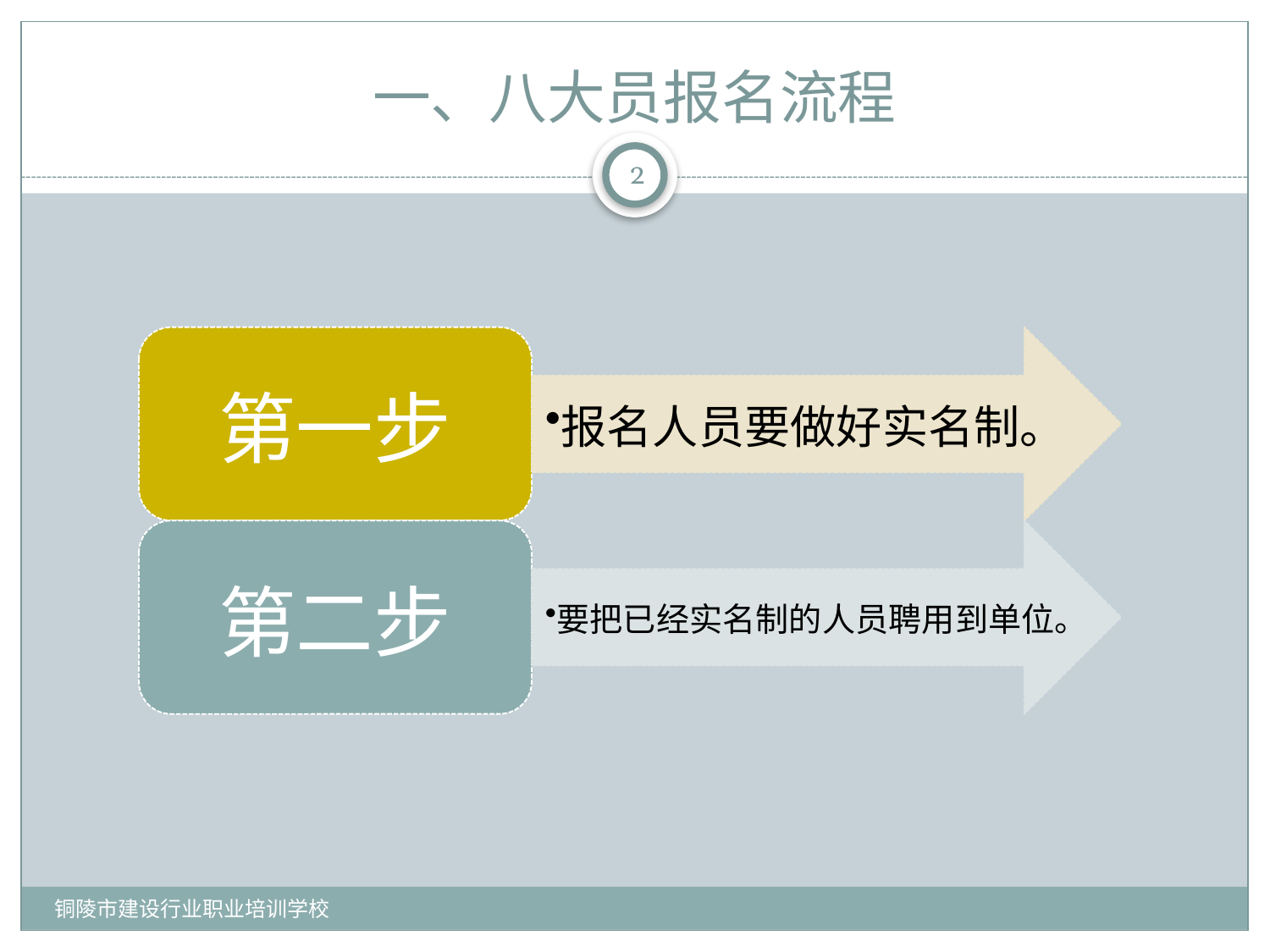

# 一、八大员报名流程
2
第一步
报名人员要做好实名制。
第二步
要把已经实名制的人员聘用到单位。
铜陵市建设行业职业培训学校